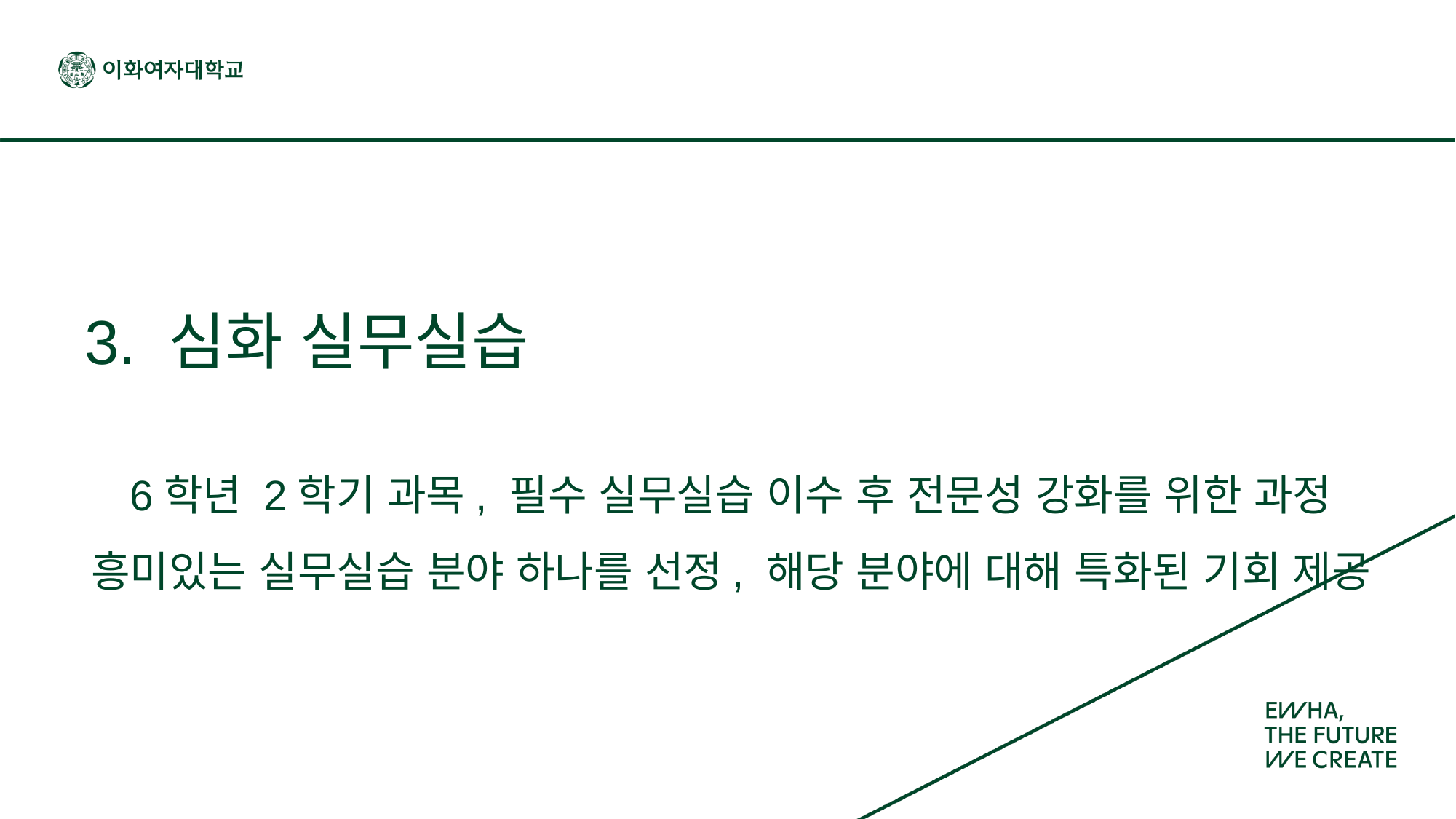

# 3. 심화 실무실습
6학년 2학기 과목, 필수 실무실습 이수 후 전문성 강화를 위한 과정
흥미있는 실무실습 분야 하나를 선정, 해당 분야에 대해 특화된 기회 제공